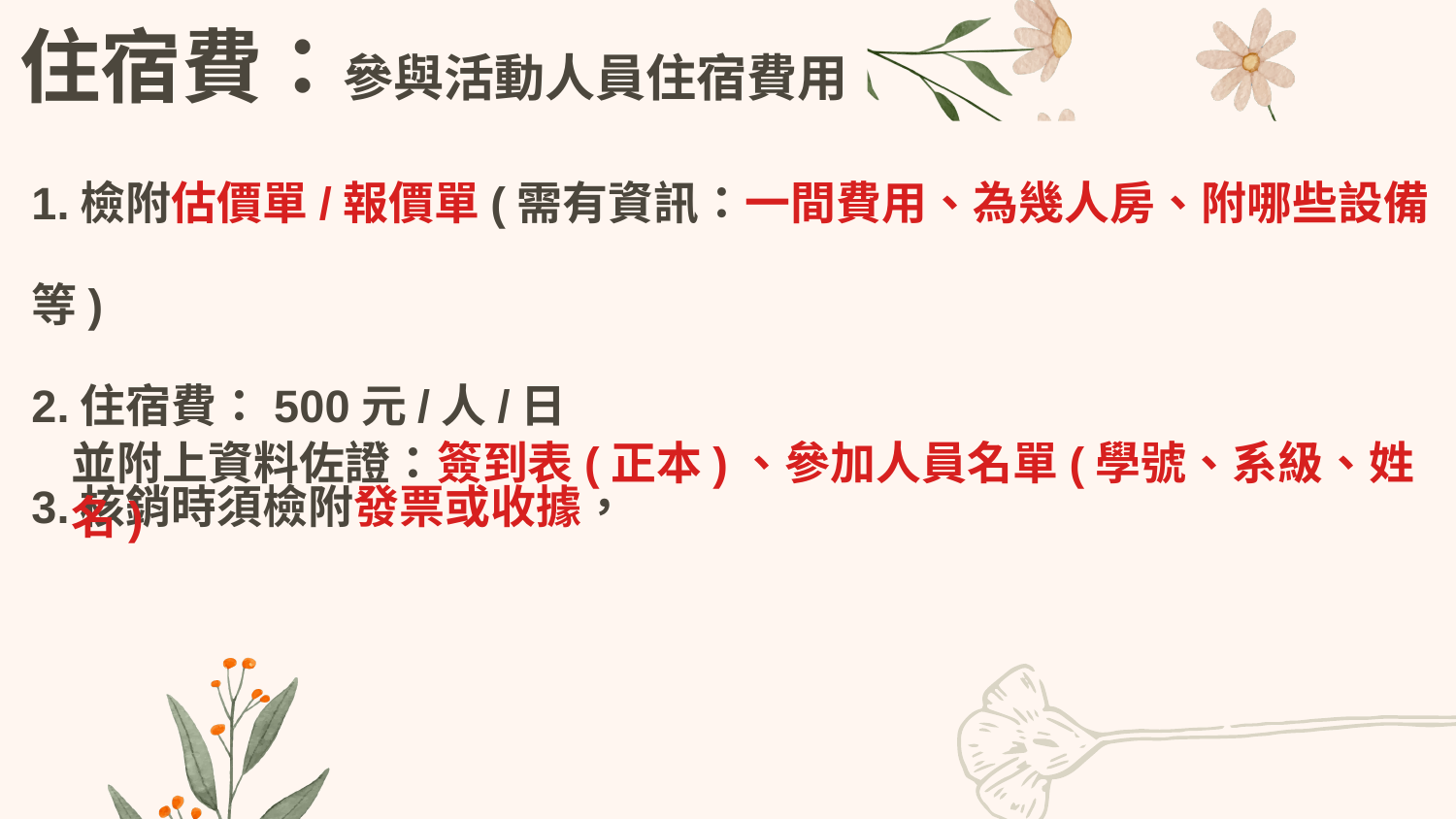

住宿費：參與活動人員住宿費用
1.檢附估價單/報價單(需有資訊：一間費用、為幾人房、附哪些設備等)
2.住宿費：500元/人/日
3.核銷時須檢附發票或收據，

並附上資料佐證：簽到表(正本)、參加人員名單(學號、系級、姓名)